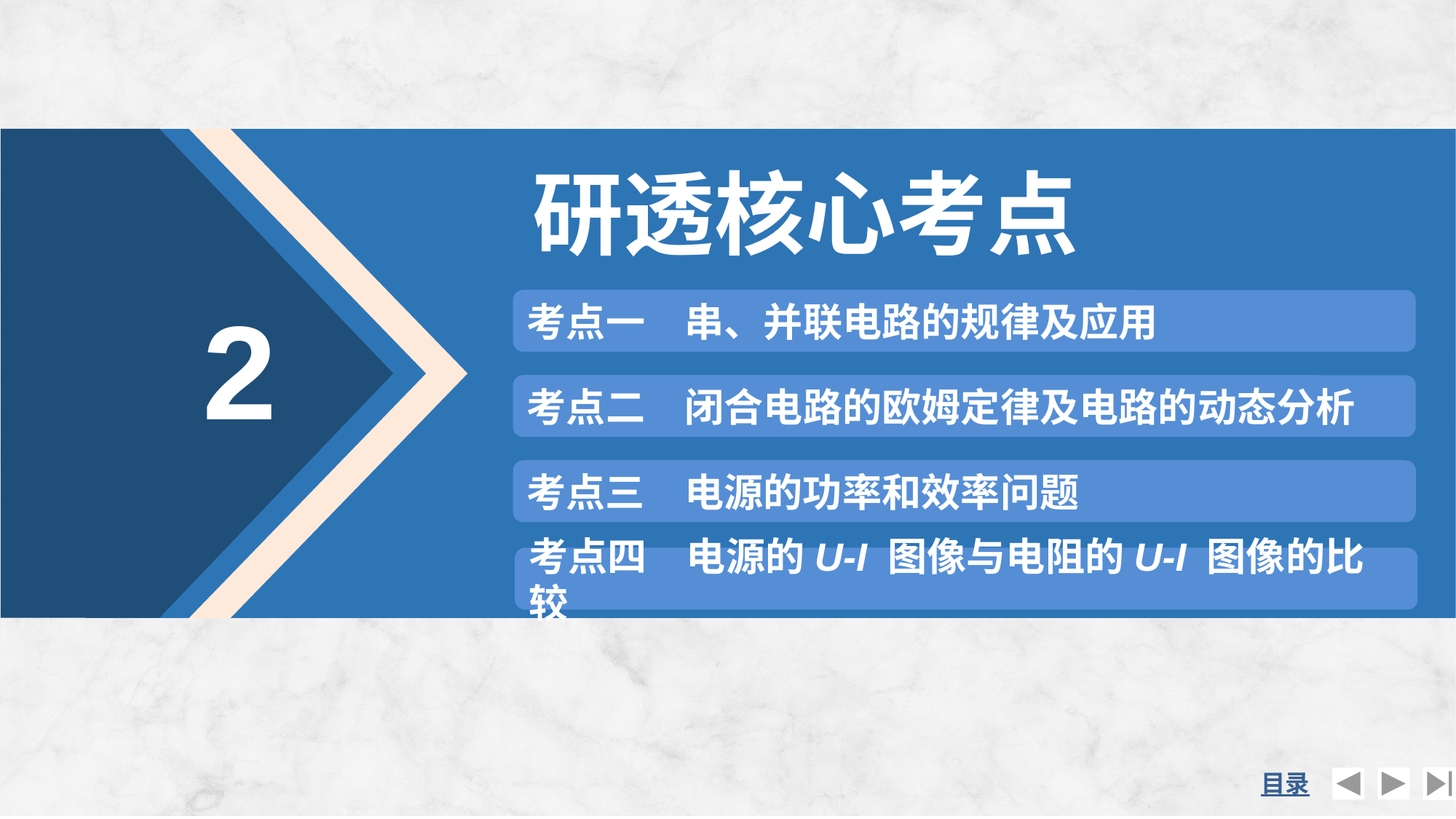

研透核心考点
2
考点一　串、并联电路的规律及应用
考点二　闭合电路的欧姆定律及电路的动态分析
考点三　电源的功率和效率问题
考点四　电源的U-I 图像与电阻的U-I 图像的比较